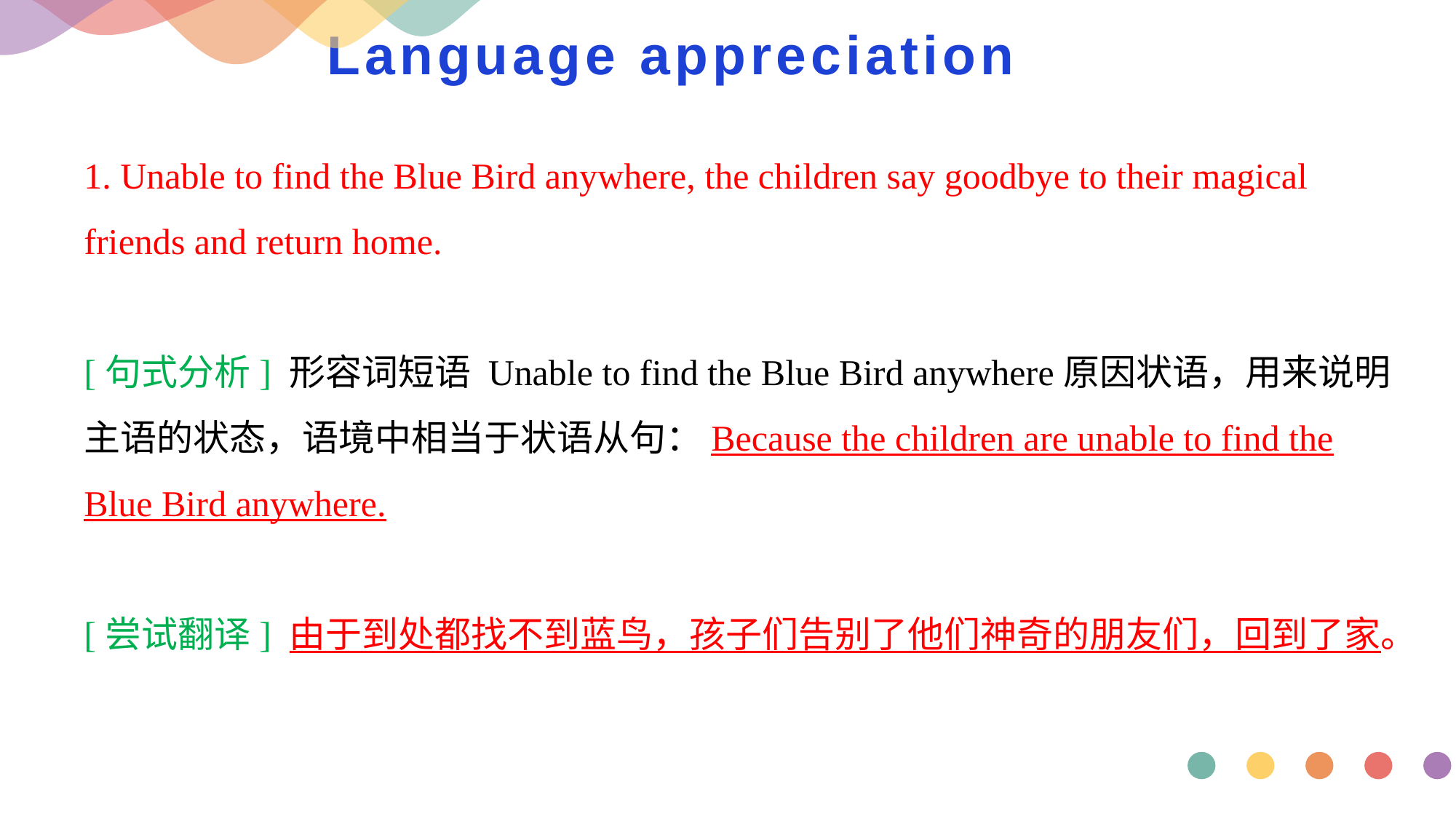

# Language appreciation
1. Unable to find the Blue Bird anywhere, the children say goodbye to their magical friends and return home.
[句式分析] 形容词短语 Unable to find the Blue Bird anywhere原因状语，用来说明主语的状态，语境中相当于状语从句：Because the children are unable to find the Blue Bird anywhere.
[尝试翻译] 由于到处都找不到蓝鸟，孩子们告别了他们神奇的朋友们，回到了家。